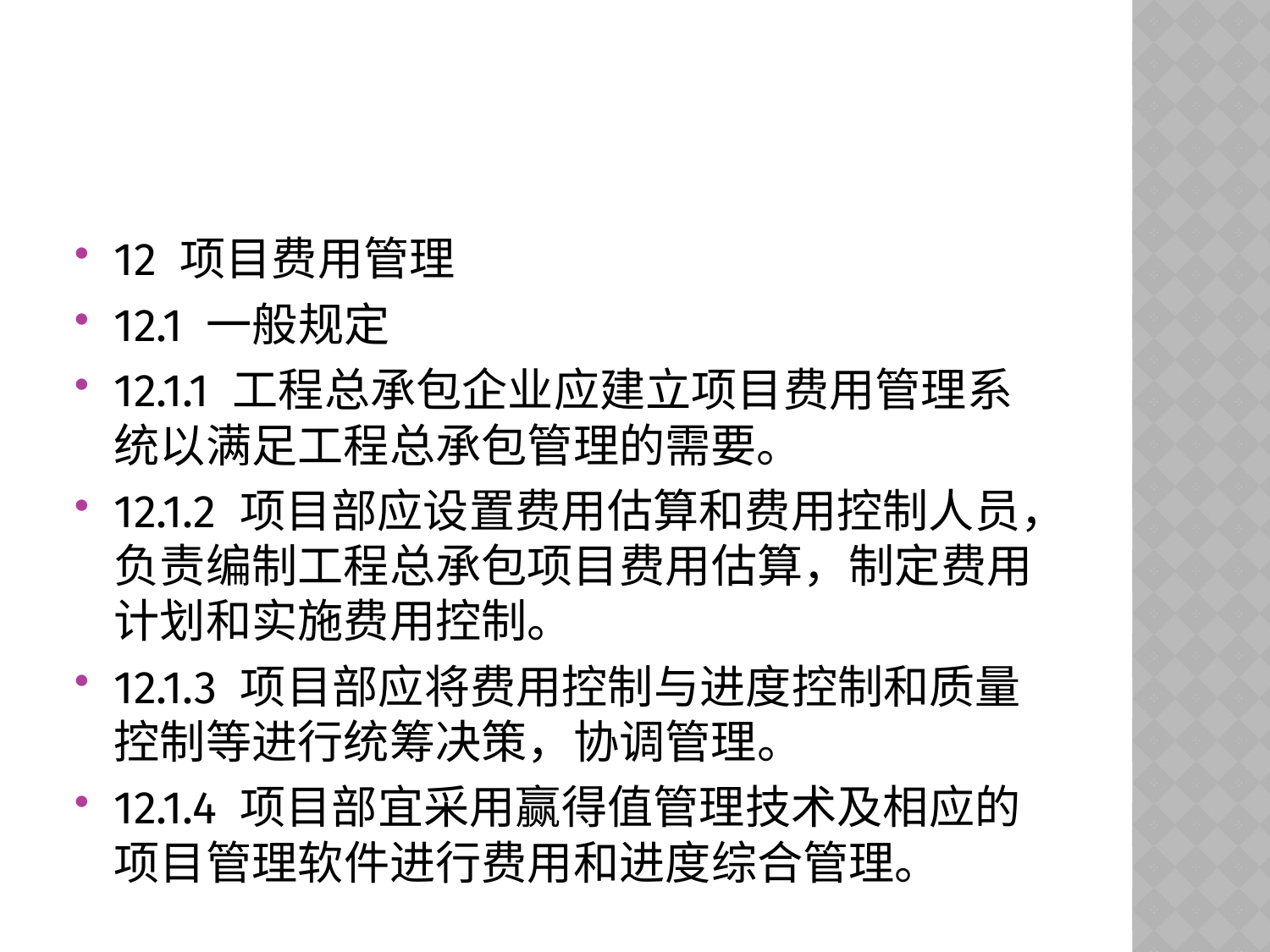

#
12 项目费用管理
12.1 一般规定
12.1.1 工程总承包企业应建立项目费用管理系统以满足工程总承包管理的需要。
12.1.2 项目部应设置费用估算和费用控制人员，负责编制工程总承包项目费用估算，制定费用计划和实施费用控制。
12.1.3 项目部应将费用控制与进度控制和质量控制等进行统筹决策，协调管理。
12.1.4 项目部宜采用赢得值管理技术及相应的项目管理软件进行费用和进度综合管理。